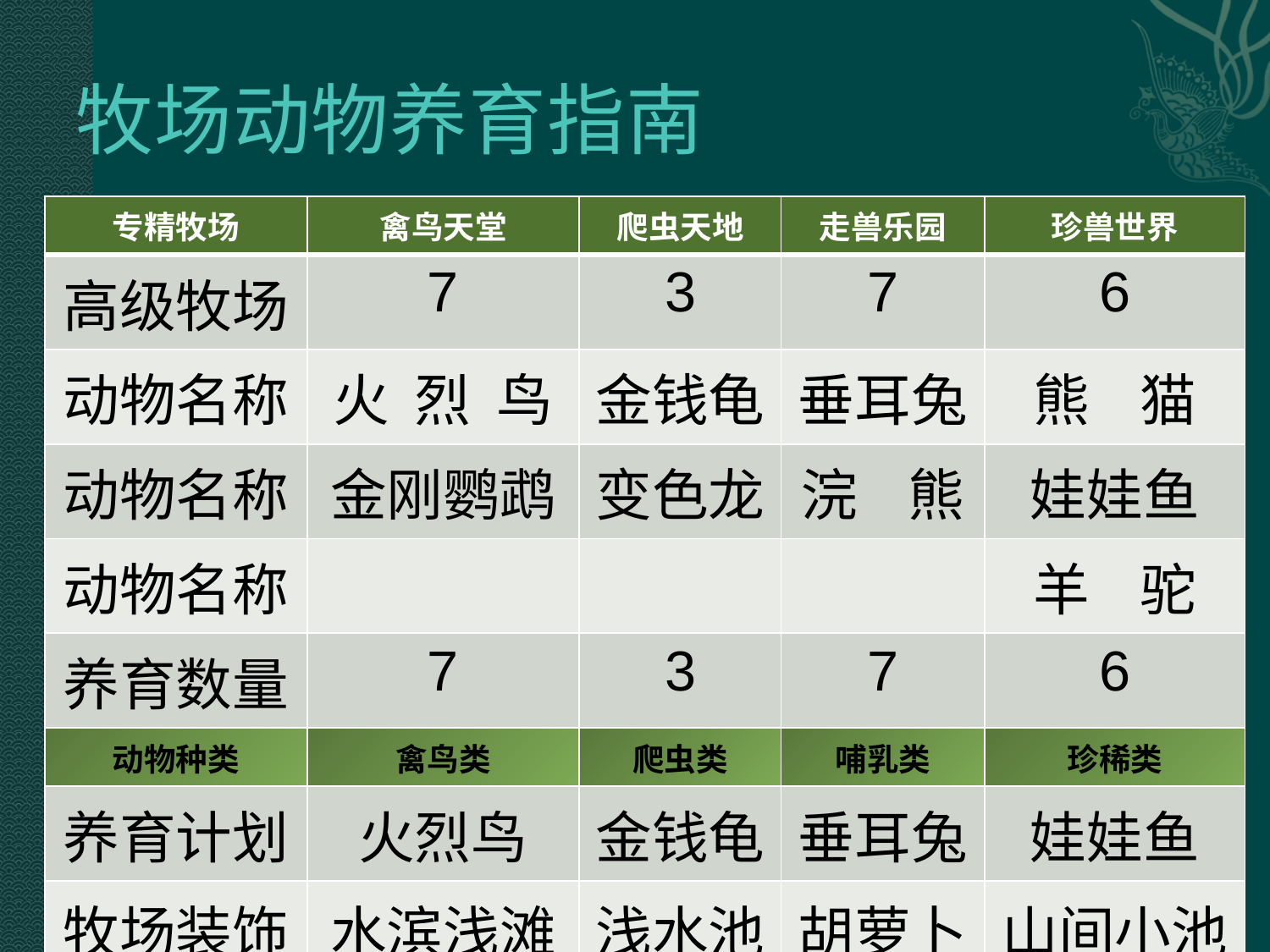

# 牧场动物养育指南
| 专精牧场 | 禽鸟天堂 | 爬虫天地 | 走兽乐园 | 珍兽世界 |
| --- | --- | --- | --- | --- |
| 高级牧场 | 7 | 3 | 7 | 6 |
| 动物名称 | 火 烈 鸟 | 金钱龟 | 垂耳兔 | 熊 猫 |
| 动物名称 | 金刚鹦鹉 | 变色龙 | 浣 熊 | 娃娃鱼 |
| 动物名称 |  |  |  | 羊 驼 |
| 养育数量 | 7 | 3 | 7 | 6 |
| 动物种类 | 禽鸟类 | 爬虫类 | 哺乳类 | 珍稀类 |
| 养育计划 | 火烈鸟 | 金钱龟 | 垂耳兔 | 娃娃鱼 |
| 牧场装饰 | 水滨浅滩 | 浅水池 | 胡萝卜 | 山间小池 |
| 承载数量 | 3 | 1 | 1 | 5 |